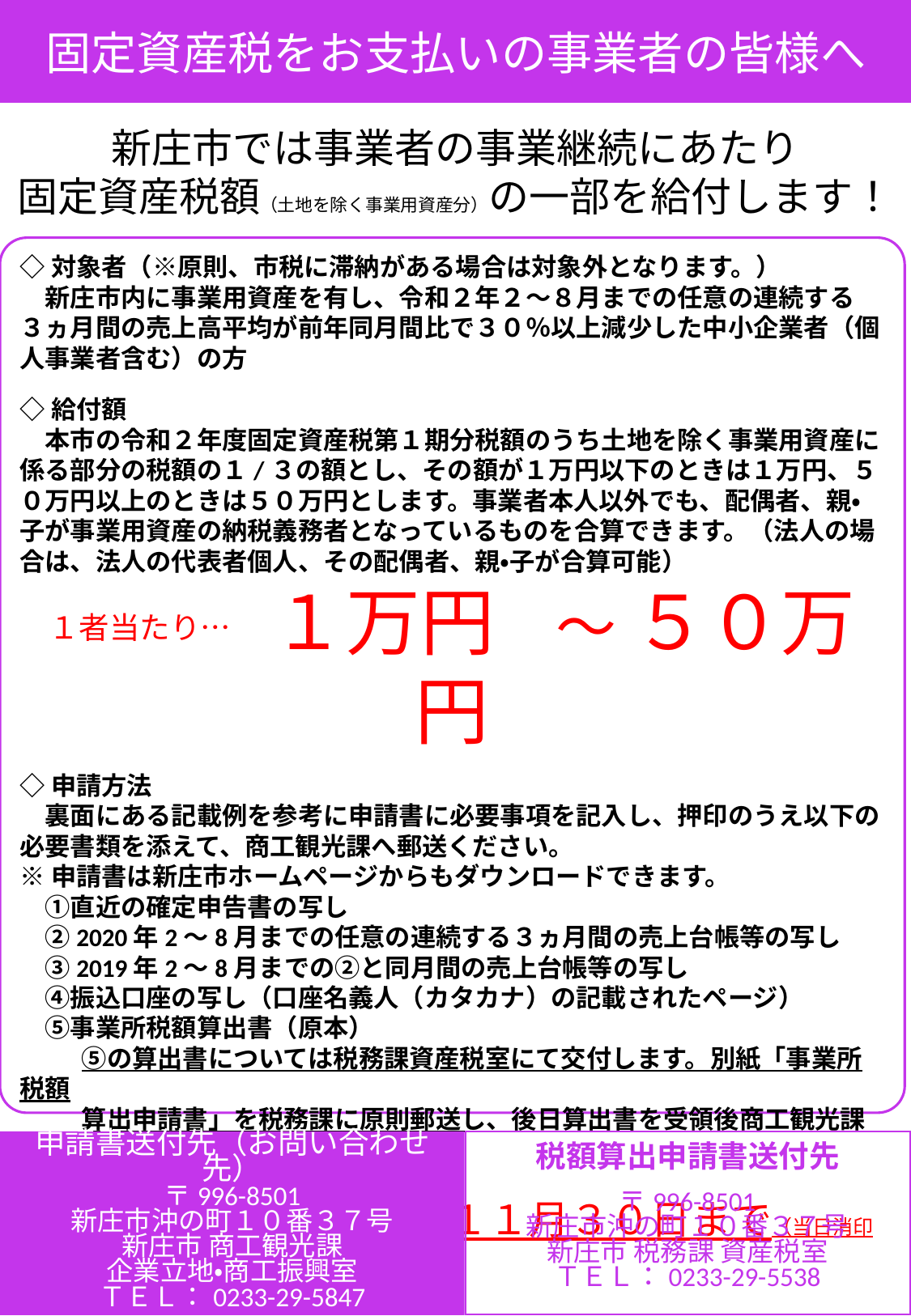

固定資産税をお支払いの事業者の皆様へ
新庄市では事業者の事業継続にあたり
固定資産税額（土地を除く事業用資産分）の一部を給付します！
◇対象者（※原則、市税に滞納がある場合は対象外となります。）
　新庄市内に事業用資産を有し、令和２年２～８月までの任意の連続する３ヵ月間の売上高平均が前年同月間比で３０％以上減少した中小企業者（個人事業者含む）の方

◇給付額
　本市の令和２年度固定資産税第１期分税額のうち土地を除く事業用資産に係る部分の税額の１/３の額とし、その額が１万円以下のときは１万円、５０万円以上のときは５０万円とします。事業者本人以外でも、配偶者、親・子が事業用資産の納税義務者となっているものを合算できます。（法人の場合は、法人の代表者個人、その配偶者、親・子が合算可能）
　　　１万円　～ ５０万円

◇申請方法
　裏面にある記載例を参考に申請書に必要事項を記入し、押印のうえ以下の必要書類を添えて、商工観光課へ郵送ください。
※申請書は新庄市ホームページからもダウンロードできます。
　①直近の確定申告書の写し
　②2020年2～8月までの任意の連続する３ヵ月間の売上台帳等の写し
　③2019年2～8月までの②と同月間の売上台帳等の写し
　④振込口座の写し（口座名義人（カタカナ）の記載されたページ）
　⑤事業所税額算出書（原本）
　　  ⑤の算出書については税務課資産税室にて交付します。別紙「事業所税額
　　  算出申請書」を税務課に原則郵送し、後日算出書を受領後商工観光課へ
　　  申請ください。
　　◇申請締切　　令和２年１１月３０日まで（当日消印有効）
１者当たり…
税額算出申請書送付先

〒996-8501
新庄市沖の町１０番３７号
新庄市 税務課 資産税室
ＴＥＬ：0233-29-5538
申請書送付先（お問い合わせ先）
〒996-8501
新庄市沖の町１０番３７号
新庄市 商工観光課
企業立地・商工振興室
ＴＥＬ：0233-29-5847